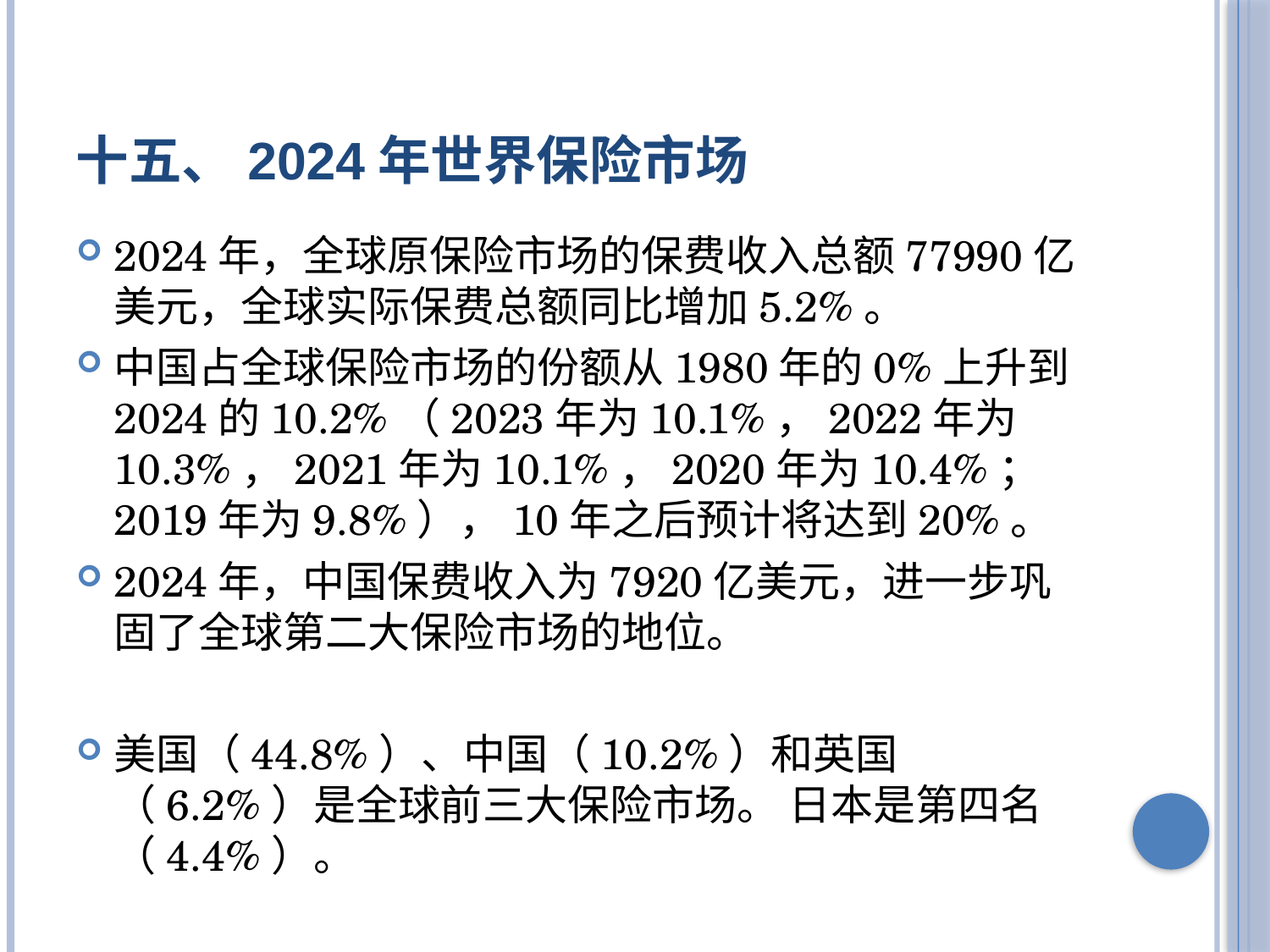

# 十五、2024年世界保险市场
2024年，全球原保险市场的保费收入总额77990亿美元，全球实际保费总额同比增加5.2%。
中国占全球保险市场的份额从1980年的0%上升到2024的10.2%（2023年为10.1%，2022年为10.3%，2021年为10.1%，2020年为10.4%；2019年为9.8%），10年之后预计将达到20%。
2024年，中国保费收入为7920亿美元，进一步巩固了全球第二大保险市场的地位。

美国（44.8%）、中国（10.2%）和英国（6.2%）是全球前三大保险市场。 日本是第四名（4.4%）。